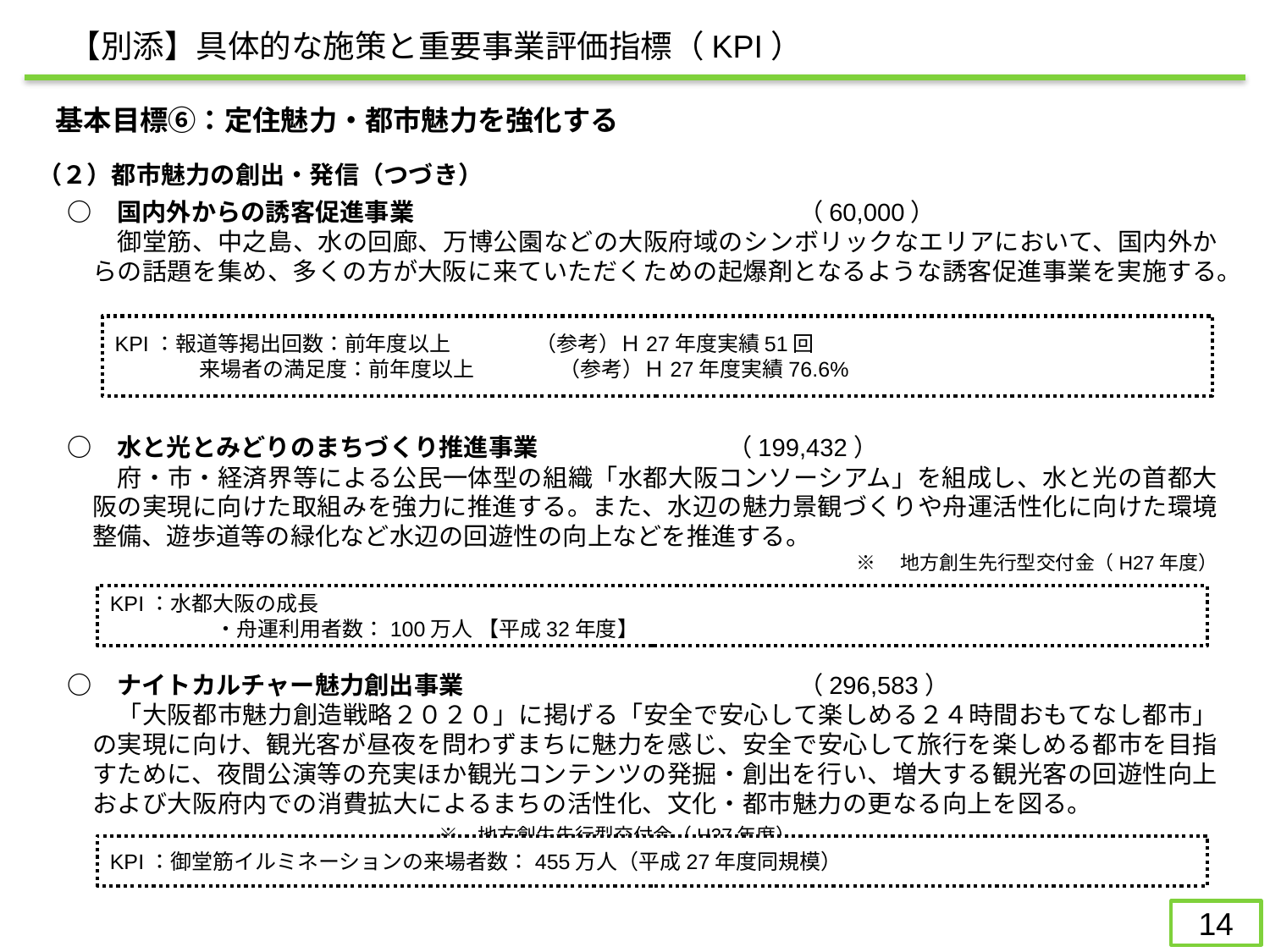

【別添】具体的な施策と重要事業評価指標（KPI）
　基本目標⑥：定住魅力・都市魅力を強化する
（２）都市魅力の創出・発信（つづき）
○	　国内外からの誘客促進事業		　　　　　　　　（60,000）
　　御堂筋、中之島、水の回廊、万博公園などの大阪府域のシンボリックなエリアにおいて、国内外からの話題を集め、多くの方が大阪に来ていただくための起爆剤となるような誘客促進事業を実施する。
※　地方創生先行型交付金（H27年度）
KPI：報道等掲出回数：前年度以上　　　　（参考）Ｈ27年度実績51回
　　　　来場者の満足度：前年度以上　　　　（参考）Ｈ27年度実績76.6%
○	　水と光とみどりのまちづくり推進事業		（199,432）
　　府・市・経済界等による公民一体型の組織「水都大阪コンソーシアム」を組成し、水と光の首都大阪の実現に向けた取組みを強力に推進する。また、水辺の魅力景観づくりや舟運活性化に向けた環境整備、遊歩道等の緑化など水辺の回遊性の向上などを推進する。
※　地方創生先行型交付金（H27年度）
KPI：水都大阪の成長
　　　　　・舟運利用者数：100万人 【平成32年度】
○	　ナイトカルチャー魅力創出事業		　　　　　　　　（296,583）
　　「大阪都市魅力創造戦略２０２０」に掲げる「安全で安心して楽しめる２４時間おもてなし都市」の実現に向け、観光客が昼夜を問わずまちに魅力を感じ、安全で安心して旅行を楽しめる都市を目指すために、夜間公演等の充実ほか観光コンテンツの発掘・創出を行い、増大する観光客の回遊性向上および大阪府内での消費拡大によるまちの活性化、文化・都市魅力の更なる向上を図る。　　　　　　　　　　　　　　　　　　　※　地方創生先行型交付金（H27年度）
KPI：御堂筋イルミネーションの来場者数：455万人（平成27年度同規模）
14